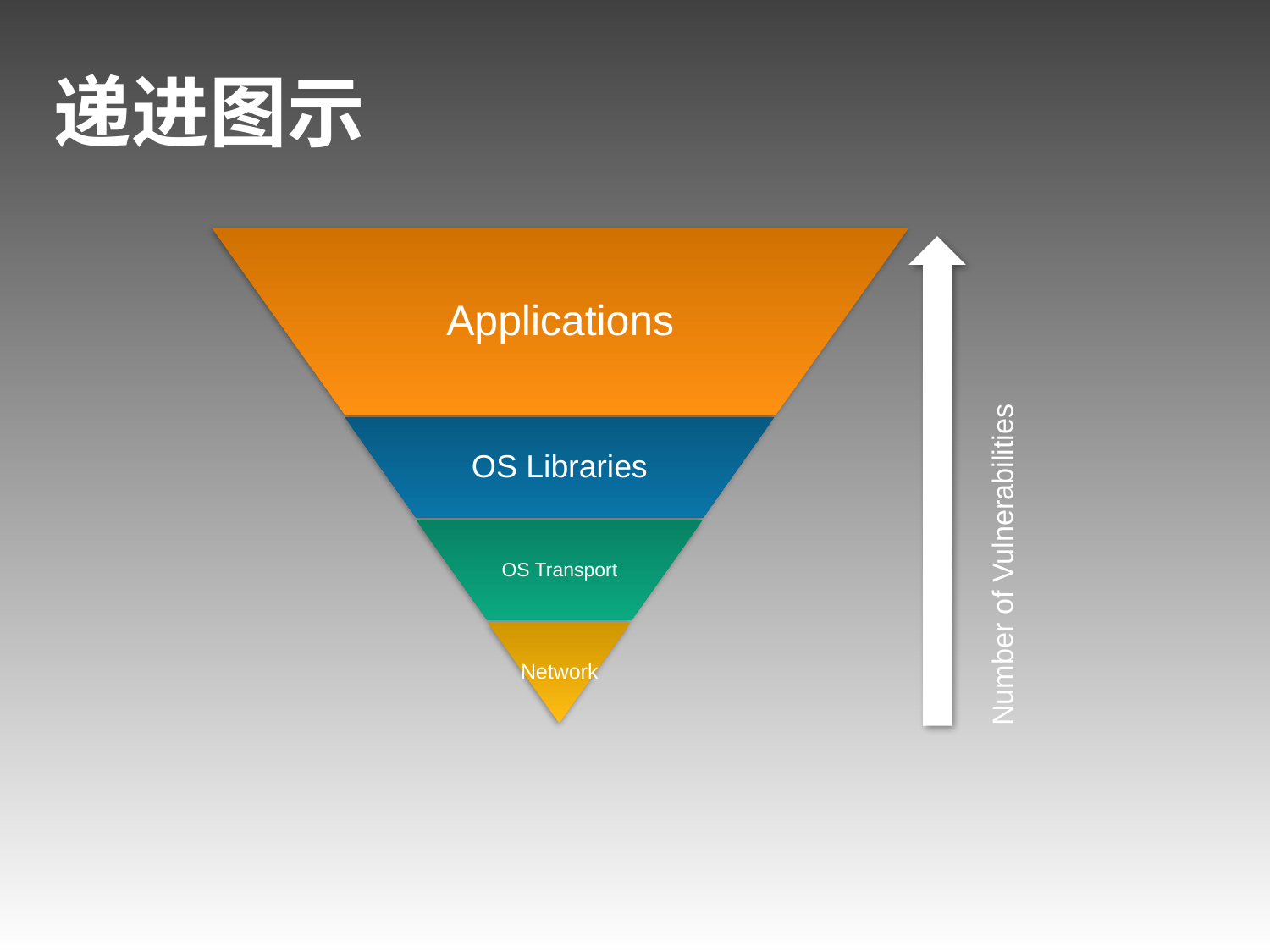

# 递进图示

Applications

OS Libraries

OS Transport

Number of Vulnerabilities
Network